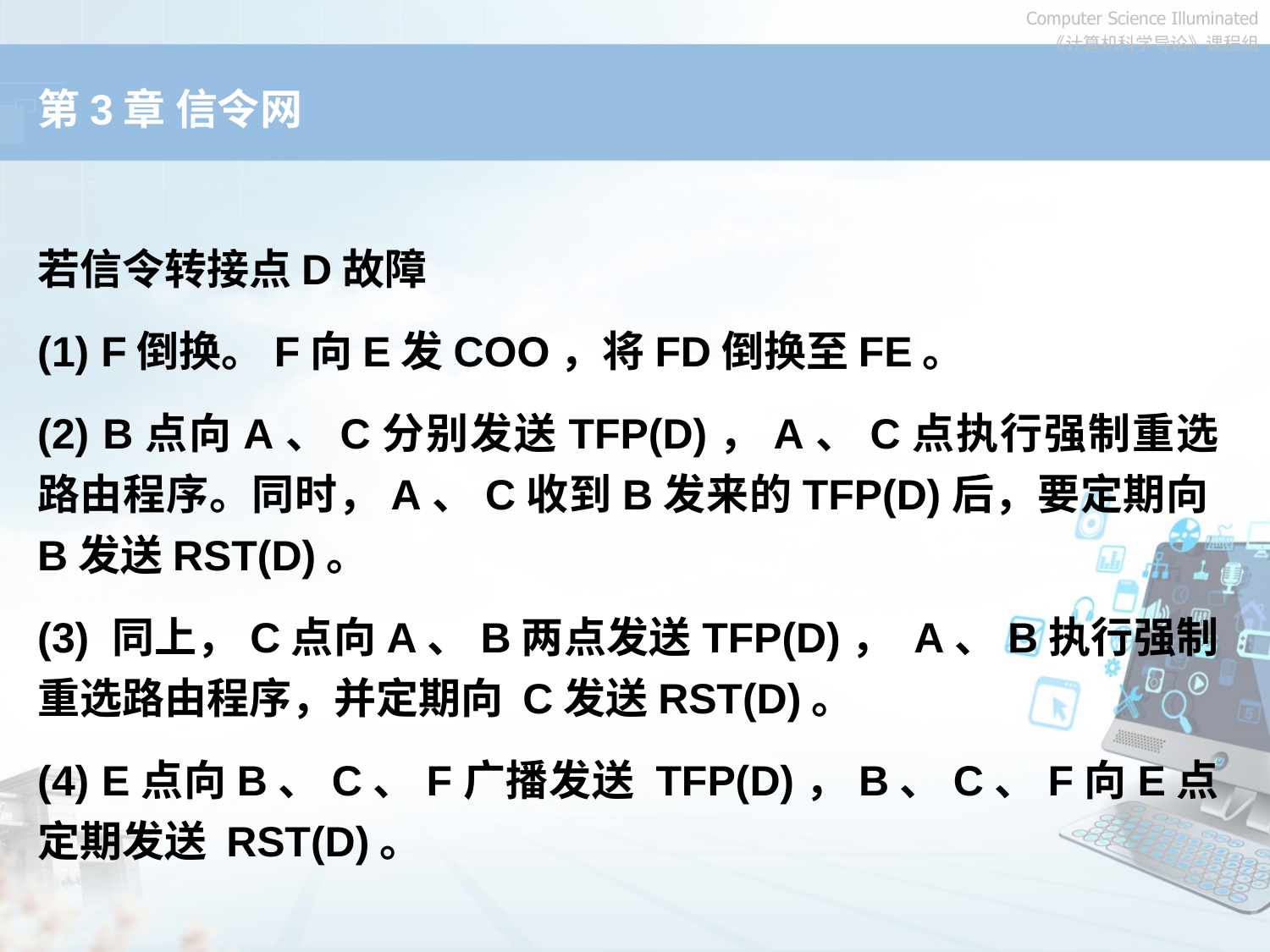

第3章 信令网
若信令转接点D故障
(1) F倒换。F向E发COO，将FD倒换至FE。
(2) B点向A、C分别发送TFP(D)，A、C点执行强制重选路由程序。同时，A、C收到B发来的TFP(D)后，要定期向B发送RST(D)。
(3) 同上，C点向A、B两点发送TFP(D)， A、B执行强制重选路由程序，并定期向 C发送RST(D)。
(4) E点向B、C、F广播发送 TFP(D)，B、C、F向E点定期发送 RST(D)。